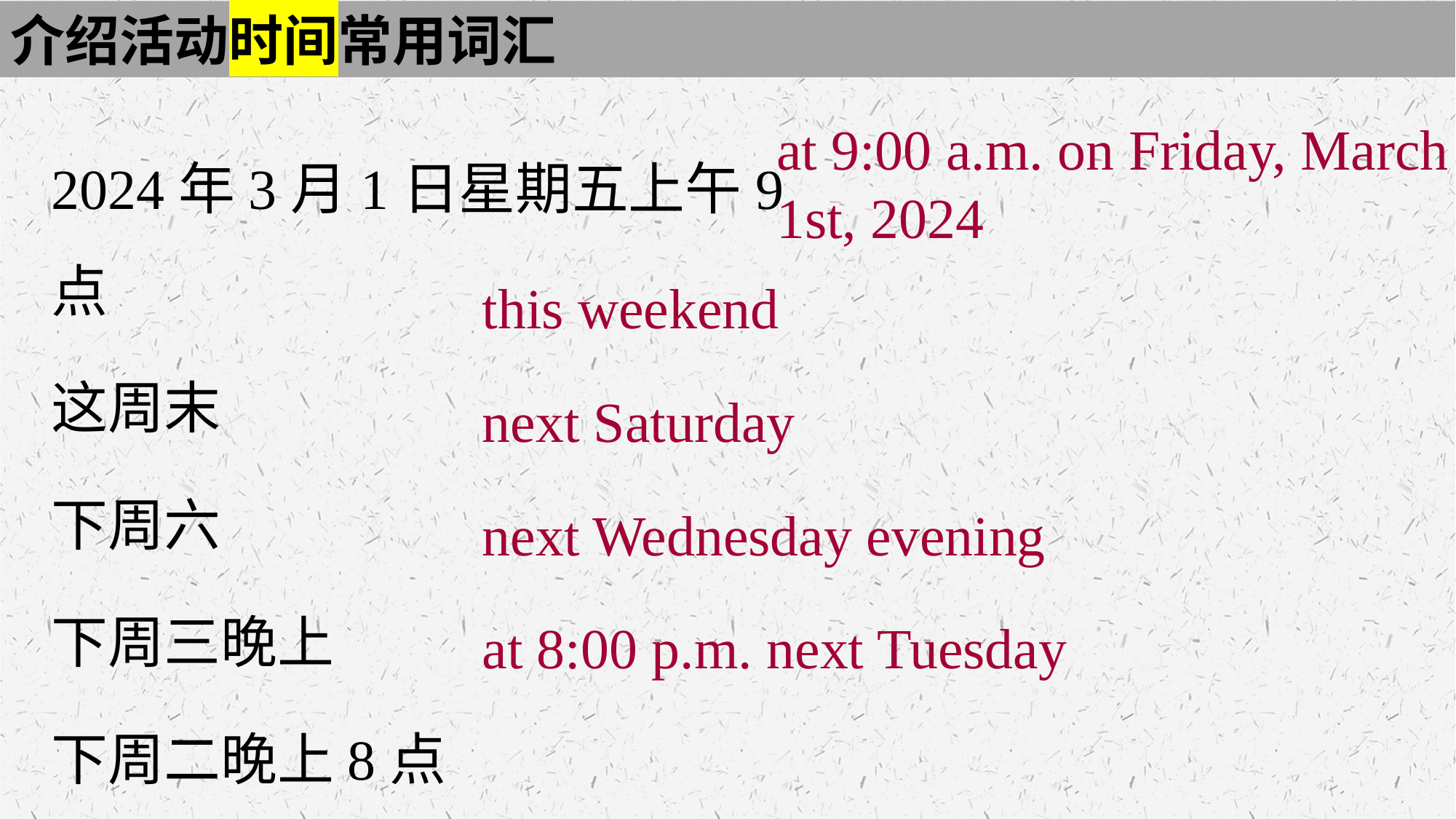

介绍活动时间常用词汇
at 9:00 a.m. on Friday, March 1st, 2024
2024年3月1日星期五上午9点
这周末
下周六
下周三晚上
下周二晚上8点
this weekend
next Saturday
next Wednesday evening
at 8:00 p.m. next Tuesday